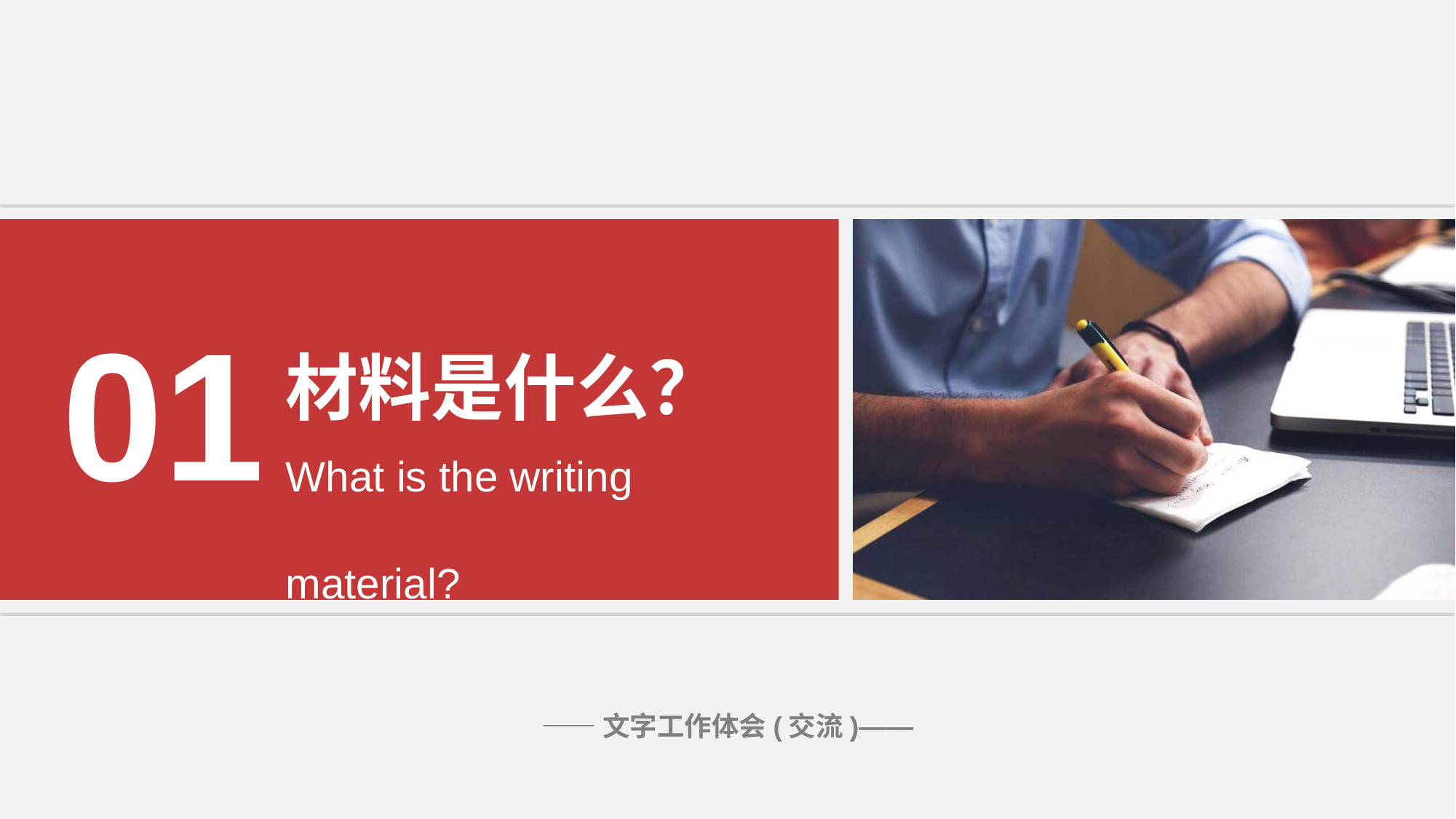

01
材料是什么？
What is the writing material?
——文字工作体会(交流)——